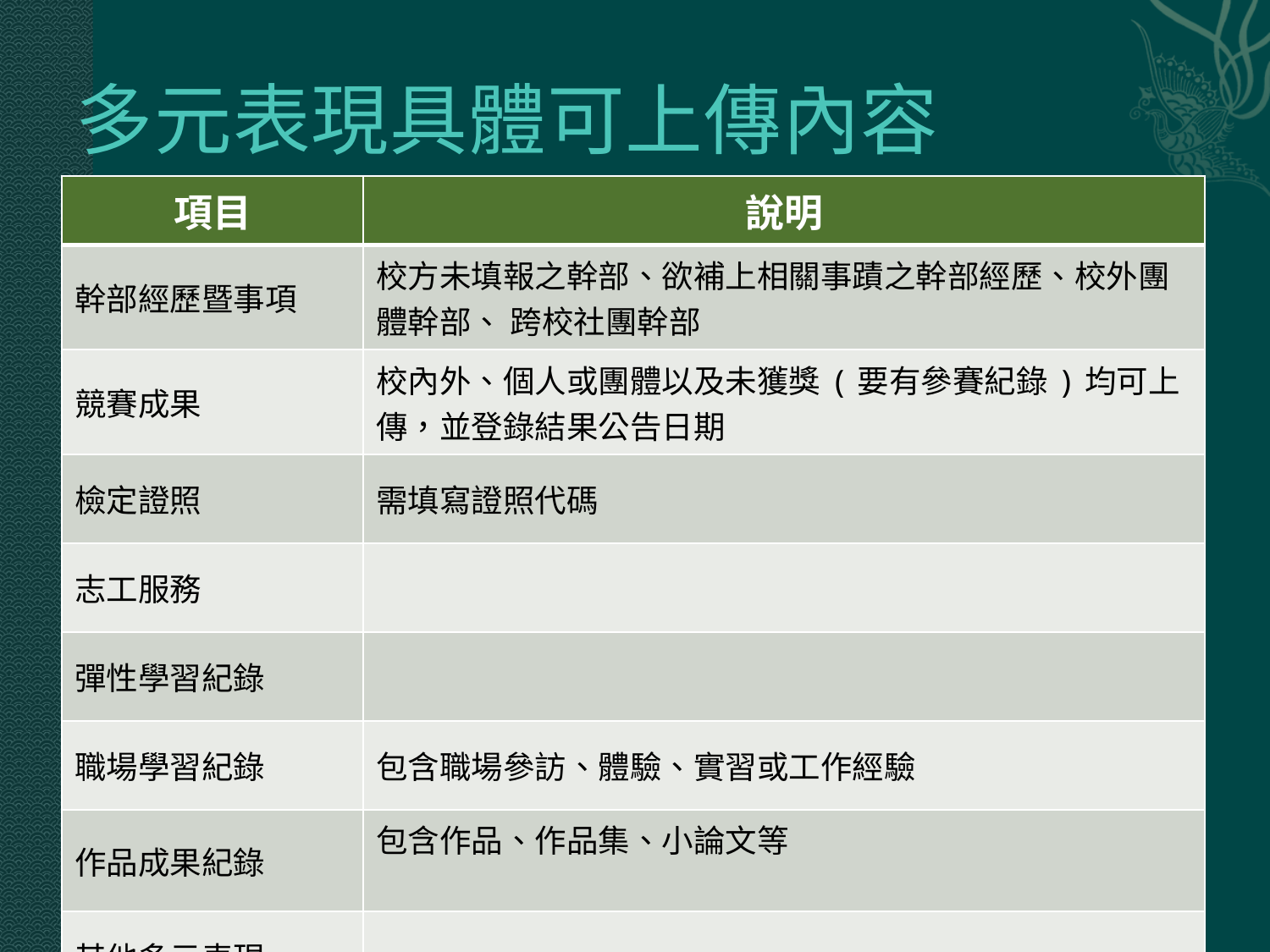

# 多元表現具體可上傳內容
| 項目 | 說明 |
| --- | --- |
| 幹部經歷暨事項 | 校方未填報之幹部、欲補上相關事蹟之幹部經歷、校外團體幹部、 跨校社團幹部 |
| 競賽成果 | 校內外、個人或團體以及未獲獎(要有參賽紀錄)均可上傳，並登錄結果公告日期 |
| 檢定證照 | 需填寫證照代碼 |
| 志工服務 |  |
| 彈性學習紀錄 |  |
| 職場學習紀錄 | 包含職場參訪、體驗、實習或工作經驗 |
| 作品成果紀錄 | 包含作品、作品集、小論文等 |
| 其他多元表現 |  |